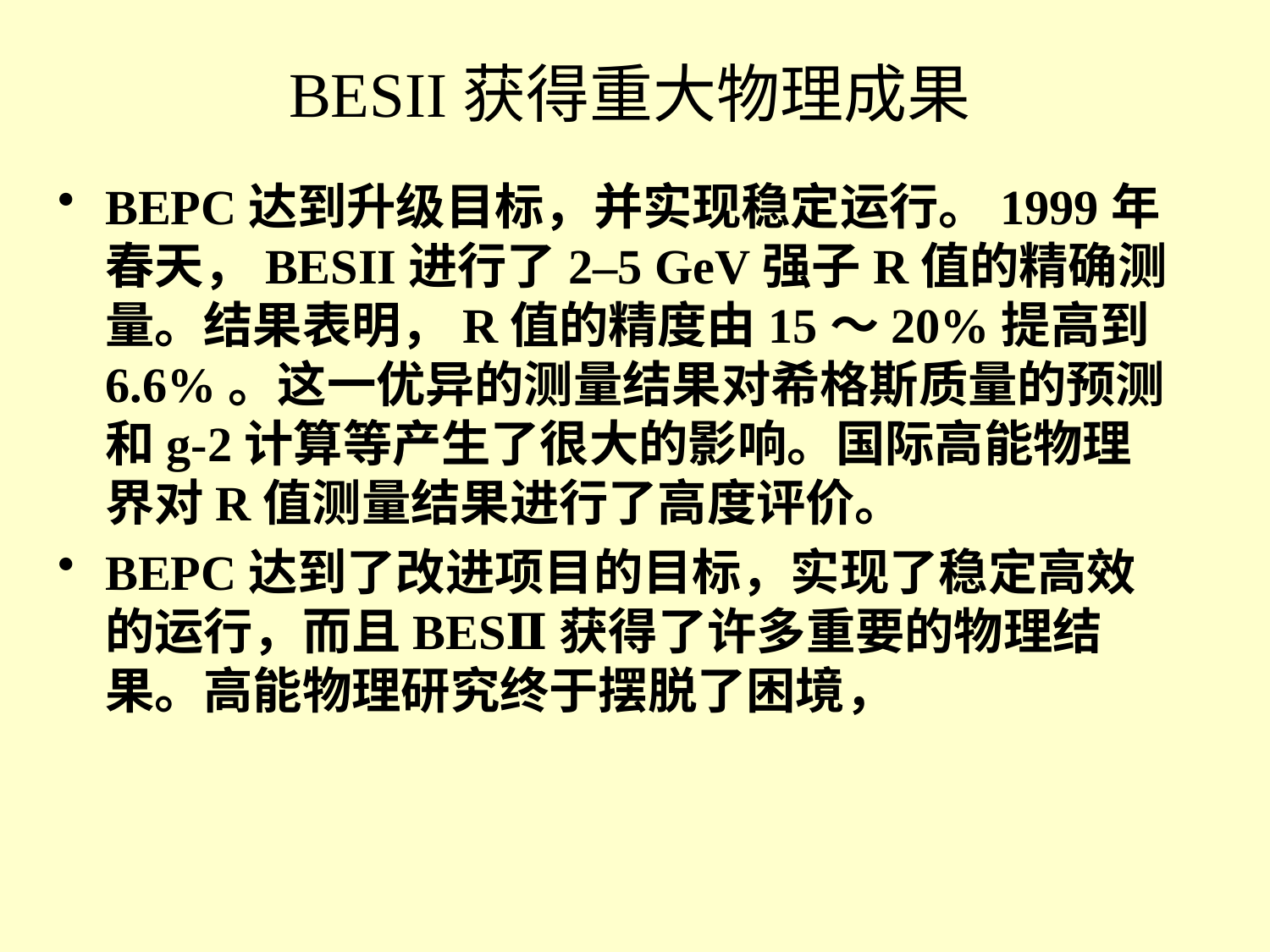

# BESII获得重大物理成果
BEPC达到升级目标，并实现稳定运行。1999年春天，BESII进行了2–5 GeV强子R值的精确测量。结果表明，R值的精度由15～20%提高到6.6%。这一优异的测量结果对希格斯质量的预测和g-2计算等产生了很大的影响。国际高能物理界对R值测量结果进行了高度评价。
BEPC达到了改进项目的目标，实现了稳定高效的运行，而且BESⅡ获得了许多重要的物理结果。高能物理研究终于摆脱了困境，